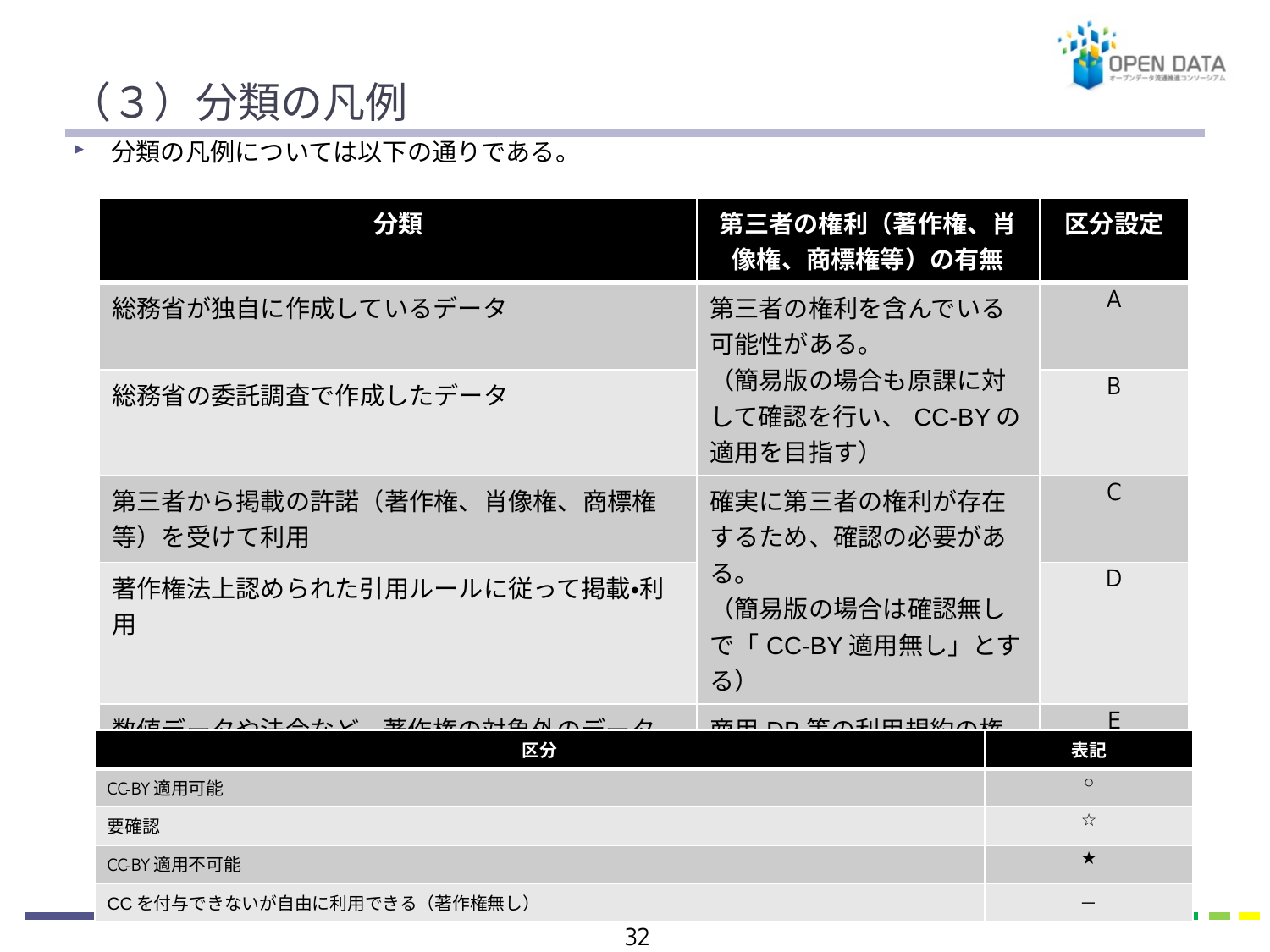

# （３）分類の凡例
分類の凡例については以下の通りである。

| 分類 | 第三者の権利（著作権、肖像権、商標権等）の有無 | 区分設定 |
| --- | --- | --- |
| 総務省が独自に作成しているデータ | 第三者の権利を含んでいる可能性がある。 （簡易版の場合も原課に対して確認を行い、CC-BYの適用を目指す） | A |
| 総務省の委託調査で作成したデータ |  | B |
| 第三者から掲載の許諾（著作権、肖像権、商標権等）を受けて利用 | 確実に第三者の権利が存在するため、確認の必要がある。 （簡易版の場合は確認無しで「CC-BY適用無し」とする） | C |
| 著作権法上認められた引用ルールに従って掲載・利用 |  | D |
| 数値データや法令など、著作権の対象外のデータ | 商用DB等の利用規約の権利が働いている可能性がある | E |
| 区分 | 表記 |
| --- | --- |
| CC-BY適用可能 | ○ |
| 要確認 | ☆ |
| CC-BY適用不可能 | ★ |
| CCを付与できないが自由に利用できる（著作権無し） | － |
32